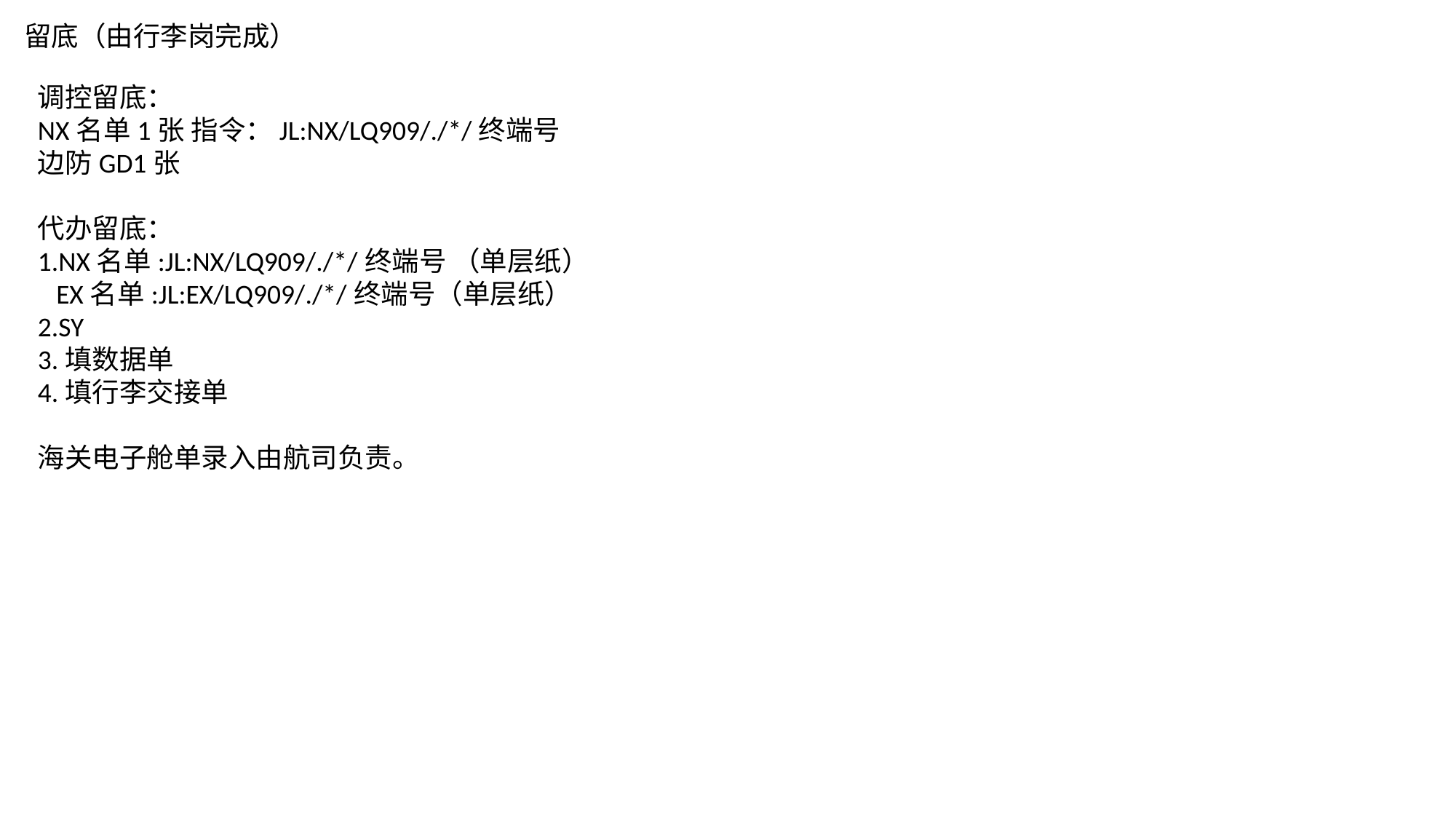

留底（由行李岗完成）
调控留底：
NX名单1张 指令：JL:NX/LQ909/./*/终端号
边防GD1张

代办留底：
1.NX名单:JL:NX/LQ909/./*/终端号 （单层纸）
   EX名单:JL:EX/LQ909/./*/终端号（单层纸）
2.SY
3.填数据单
4.填行李交接单

海关电子舱单录入由航司负责。